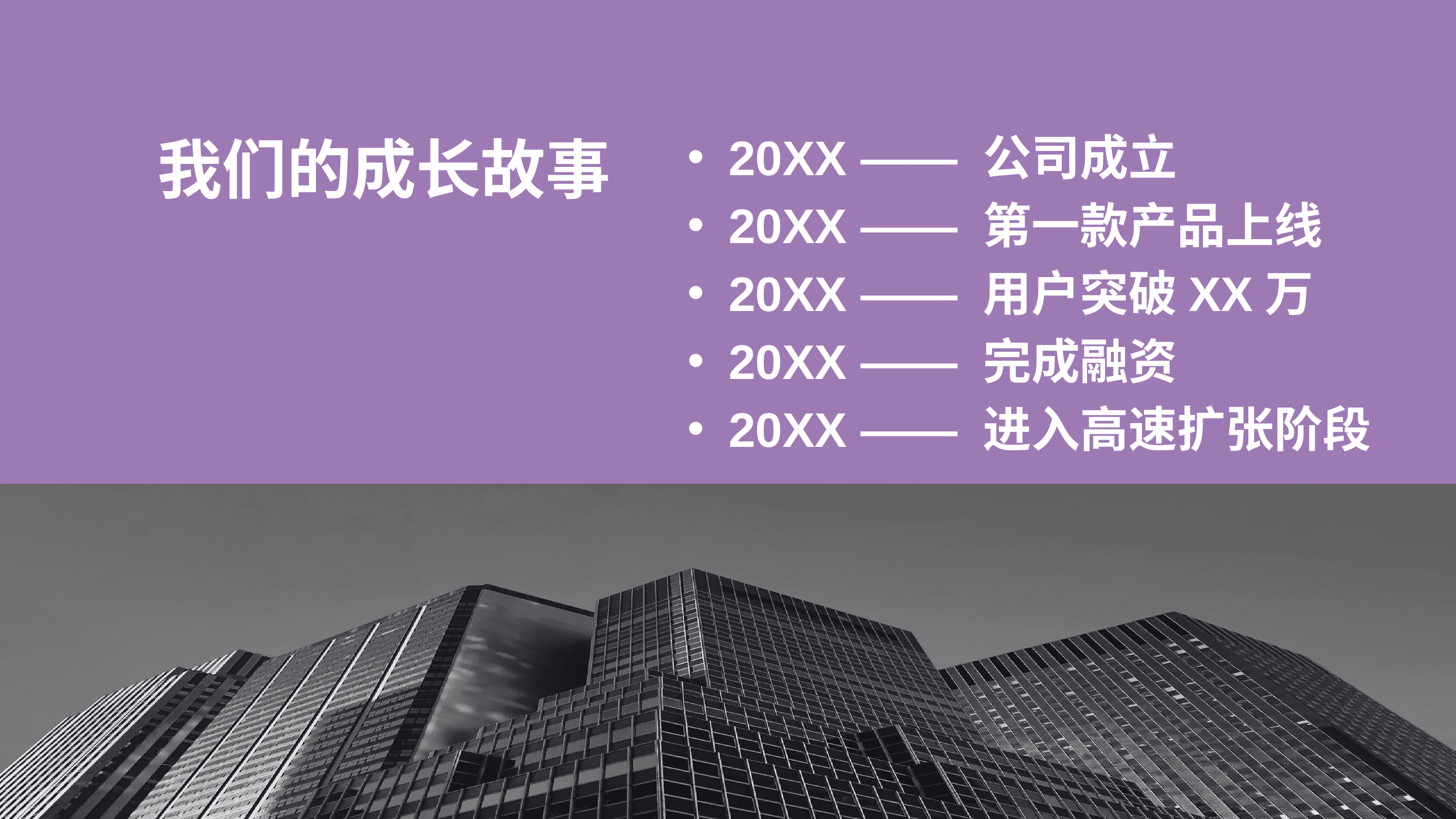

我们的成长故事
20XX —— 公司成立
20XX —— 第一款产品上线
20XX —— 用户突破XX万
20XX —— 完成融资
20XX —— 进入高速扩张阶段